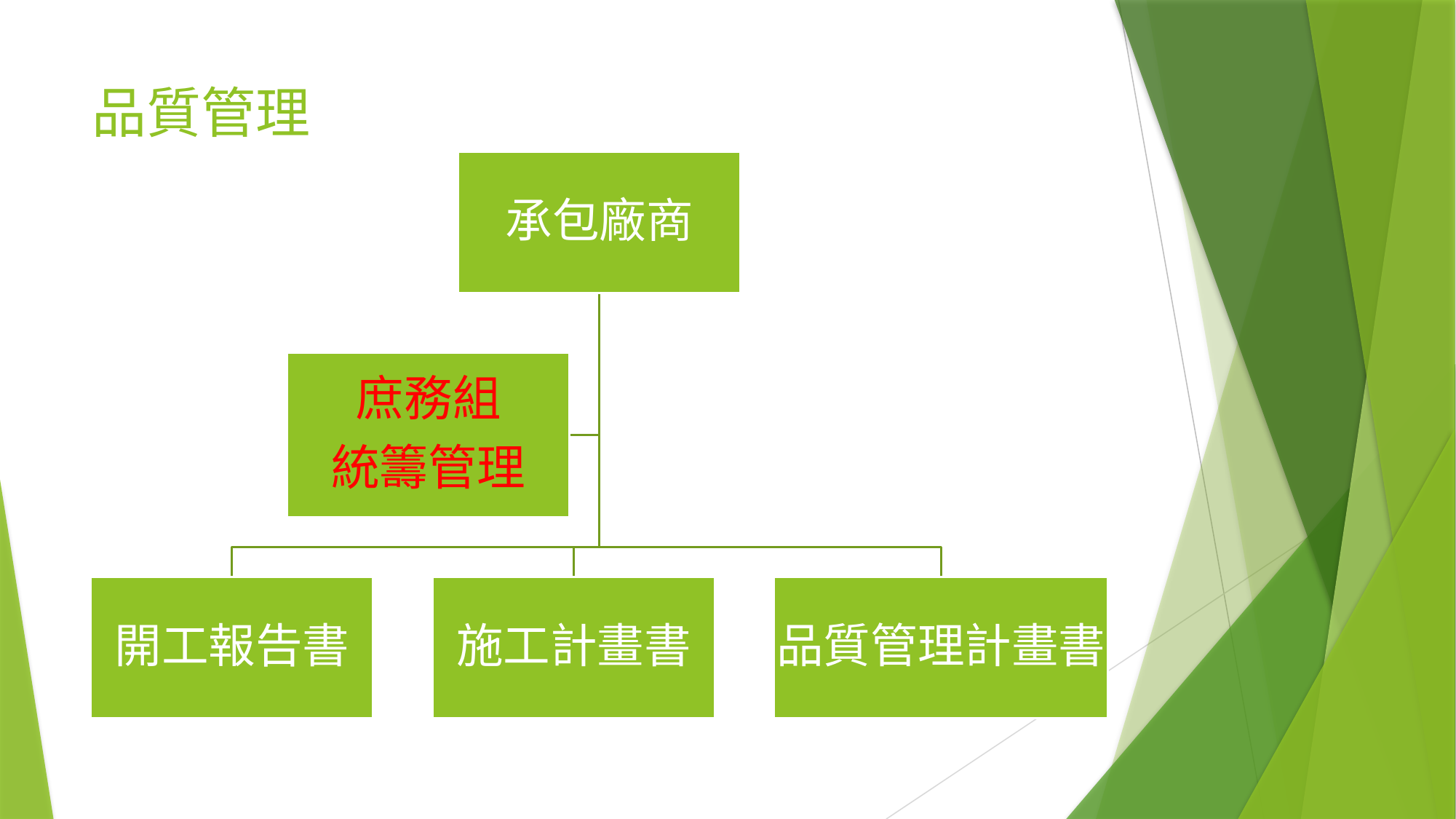

# 品質管理
承包廠商
開工報告書
施工計畫書
品質管理計畫書
庶務組
統籌管理